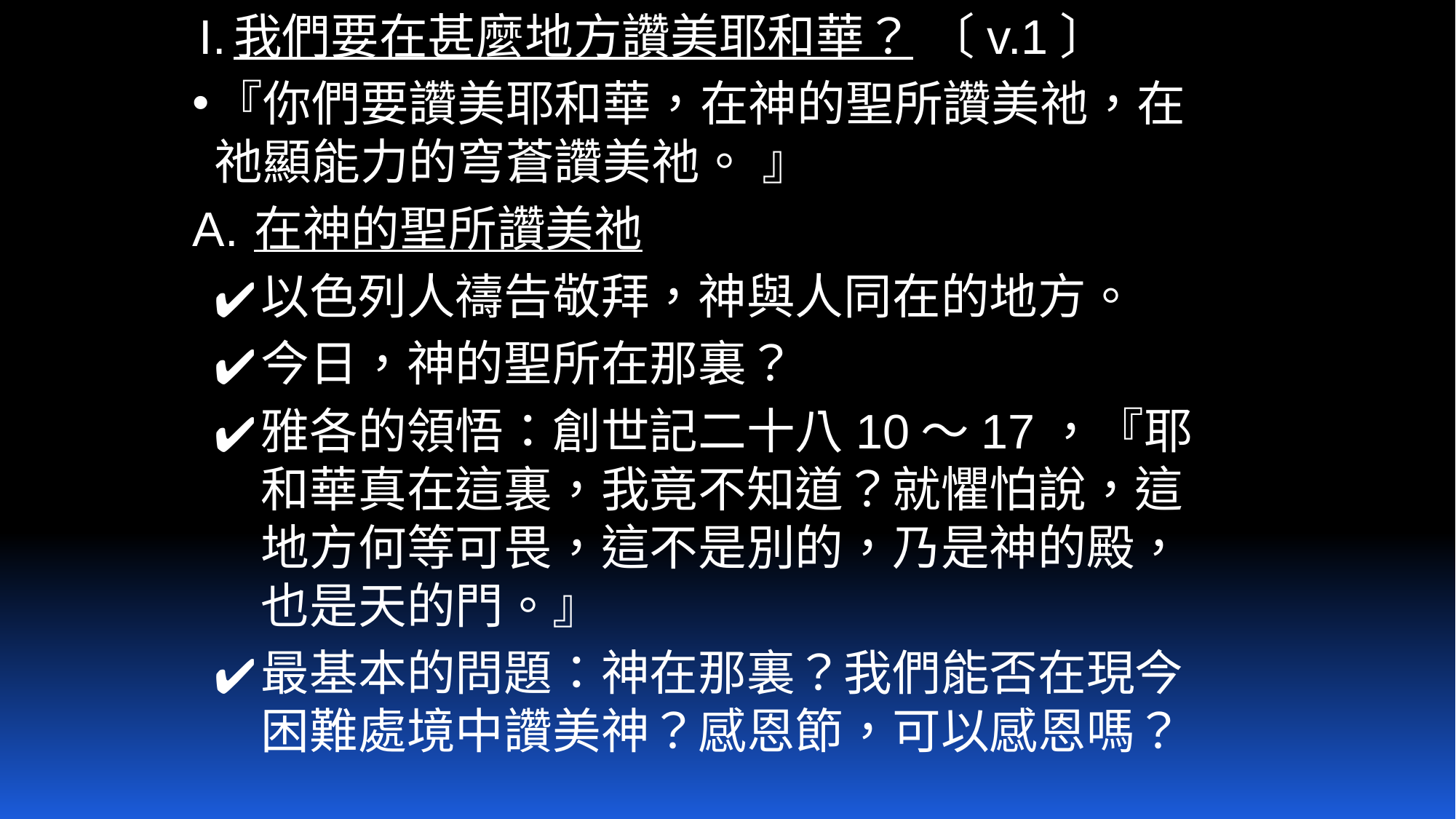

我們要在甚麼地方讚美耶和華？ 〔v.1〕
『你們要讚美耶和華，在神的聖所讚美祂，在祂顯能力的穹蒼讚美祂。 』
在神的聖所讚美祂
以色列人禱告敬拜，神與人同在的地方。
今日，神的聖所在那裏？
雅各的領悟：創世記二十八10～17，『耶和華真在這裏，我竟不知道？就懼怕說，這地方何等可畏，這不是別的，乃是神的殿，也是天的門。』
最基本的問題：神在那裏？我們能否在現今困難處境中讚美神？感恩節，可以感恩嗎？